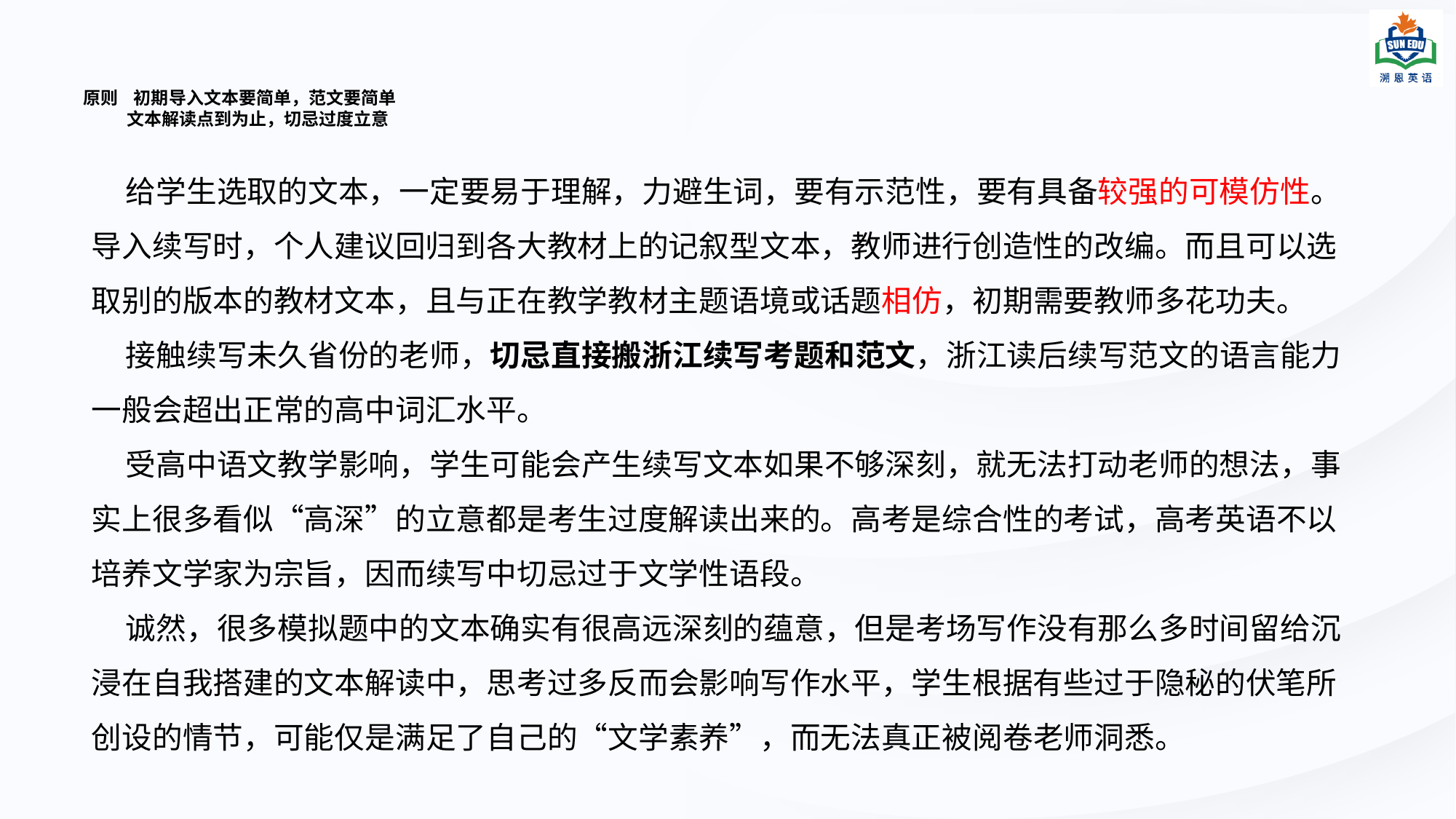

# 原则    初期导入文本要简单，范文要简单 文本解读点到为止，切忌过度立意
    给学生选取的文本，一定要易于理解，力避生词，要有示范性，要有具备较强的可模仿性。导入续写时，个人建议回归到各大教材上的记叙型文本，教师进行创造性的改编。而且可以选取别的版本的教材文本，且与正在教学教材主题语境或话题相仿，初期需要教师多花功夫。
    接触续写未久省份的老师，切忌直接搬浙江续写考题和范文，浙江读后续写范文的语言能力一般会超出正常的高中词汇水平。
    受高中语文教学影响，学生可能会产生续写文本如果不够深刻，就无法打动老师的想法，事实上很多看似“高深”的立意都是考生过度解读出来的。高考是综合性的考试，高考英语不以培养文学家为宗旨，因而续写中切忌过于文学性语段。
    诚然，很多模拟题中的文本确实有很高远深刻的蕴意，但是考场写作没有那么多时间留给沉浸在自我搭建的文本解读中，思考过多反而会影响写作水平，学生根据有些过于隐秘的伏笔所创设的情节，可能仅是满足了自己的“文学素养”，而无法真正被阅卷老师洞悉。